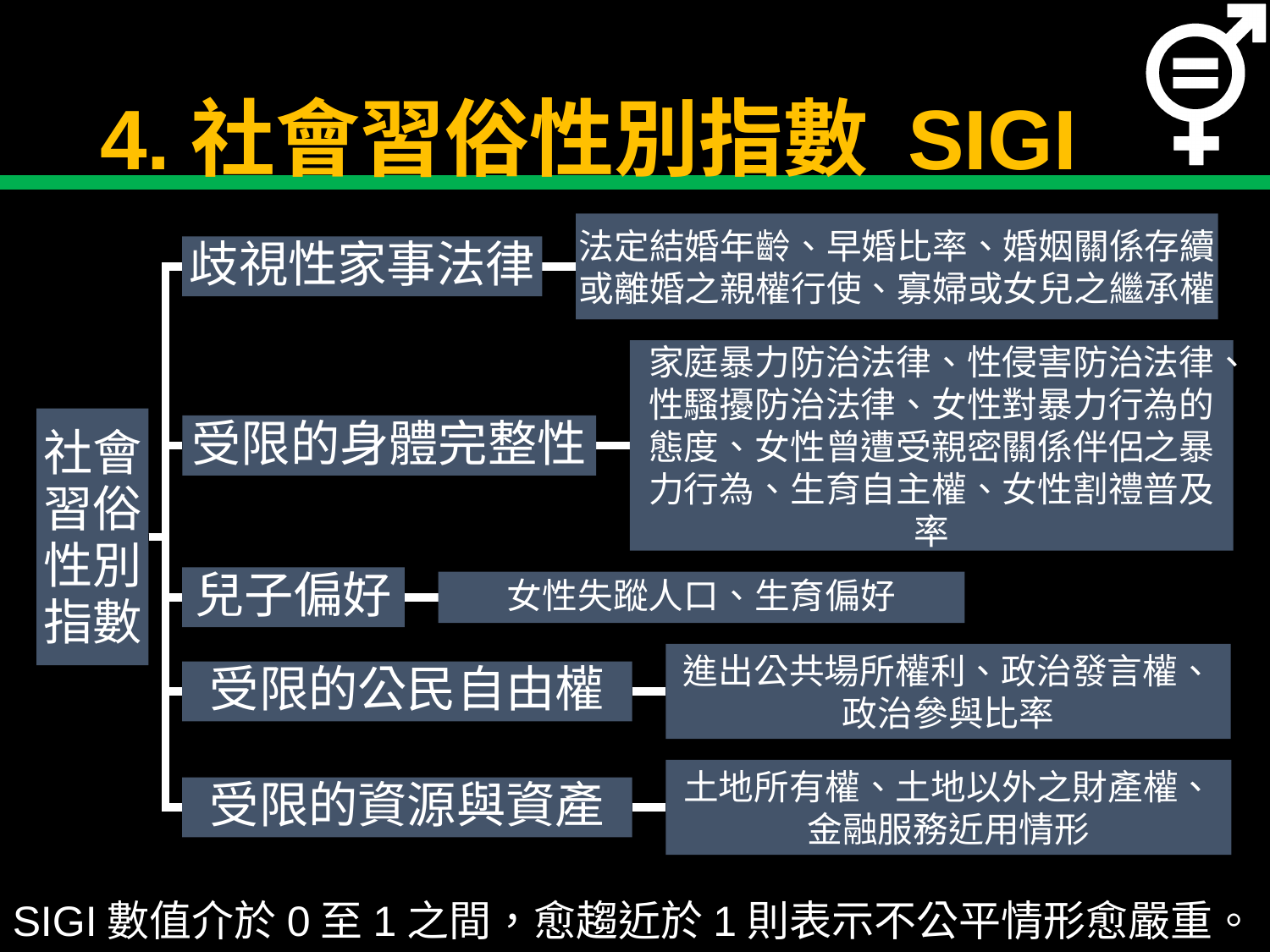

# 4.社會習俗性別指數 SIGI
社會習俗性別指數
歧視性家事法律
法定結婚年齡、早婚比率、婚姻關係存續或離婚之親權行使、寡婦或女兒之繼承權
受限的身體完整性
家庭暴力防治法律、性侵害防治法律、性騷擾防治法律、女性對暴力行為的態度、女性曾遭受親密關係伴侶之暴力行為、生育自主權、女性割禮普及率
兒子偏好
女性失蹤人口、生育偏好
受限的公民自由權
進出公共場所權利、政治發言權、
政治參與比率
受限的資源與資產
土地所有權、土地以外之財產權、
金融服務近用情形

SIGI數值介於0至1之間，愈趨近於1則表示不公平情形愈嚴重。